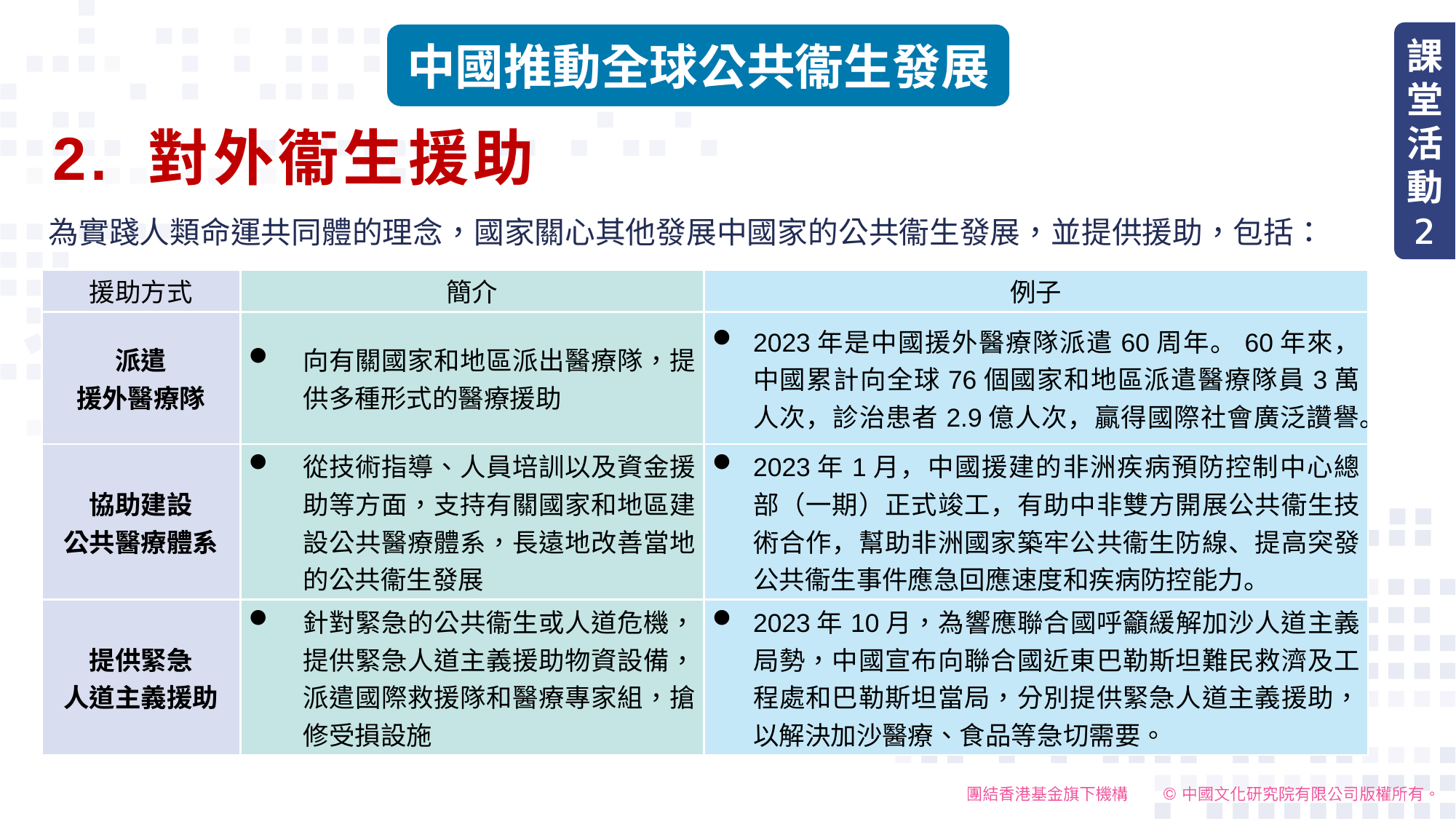

中國推動全球公共衞生發展
課堂活動
2

2. 對外衞生援助
為實踐人類命運共同體的理念，國家關心其他發展中國家的公共衞生發展，並提供援助，包括：
| 援助方式 | 簡介 | 例子 |
| --- | --- | --- |
| 派遣 援外醫療隊 | 向有關國家和地區派出醫療隊，提供多種形式的醫療援助 | 2023年是中國援外醫療隊派遣60周年。60年來，中國累計向全球76個國家和地區派遣醫療隊員3萬人次，診治患者2.9億人次，贏得國際社會廣泛讚譽。 |
| 協助建設 公共醫療體系 | 從技術指導、人員培訓以及資金援助等方面，支持有關國家和地區建設公共醫療體系，長遠地改善當地的公共衞生發展 | 2023年1月，中國援建的非洲疾病預防控制中心總部（一期）正式竣工，有助中非雙方開展公共衞生技術合作，幫助非洲國家築牢公共衞生防線、提高突發公共衞生事件應急回應速度和疾病防控能力。 |
| 提供緊急 人道主義援助 | 針對緊急的公共衞生或人道危機，提供緊急人道主義援助物資設備，派遣國際救援隊和醫療專家組，搶修受損設施 | 2023年10月，為響應聯合國呼籲緩解加沙人道主義局勢，中國宣布向聯合國近東巴勒斯坦難民救濟及工程處和巴勒斯坦當局，分別提供緊急人道主義援助，以解決加沙醫療、食品等急切需要。 |